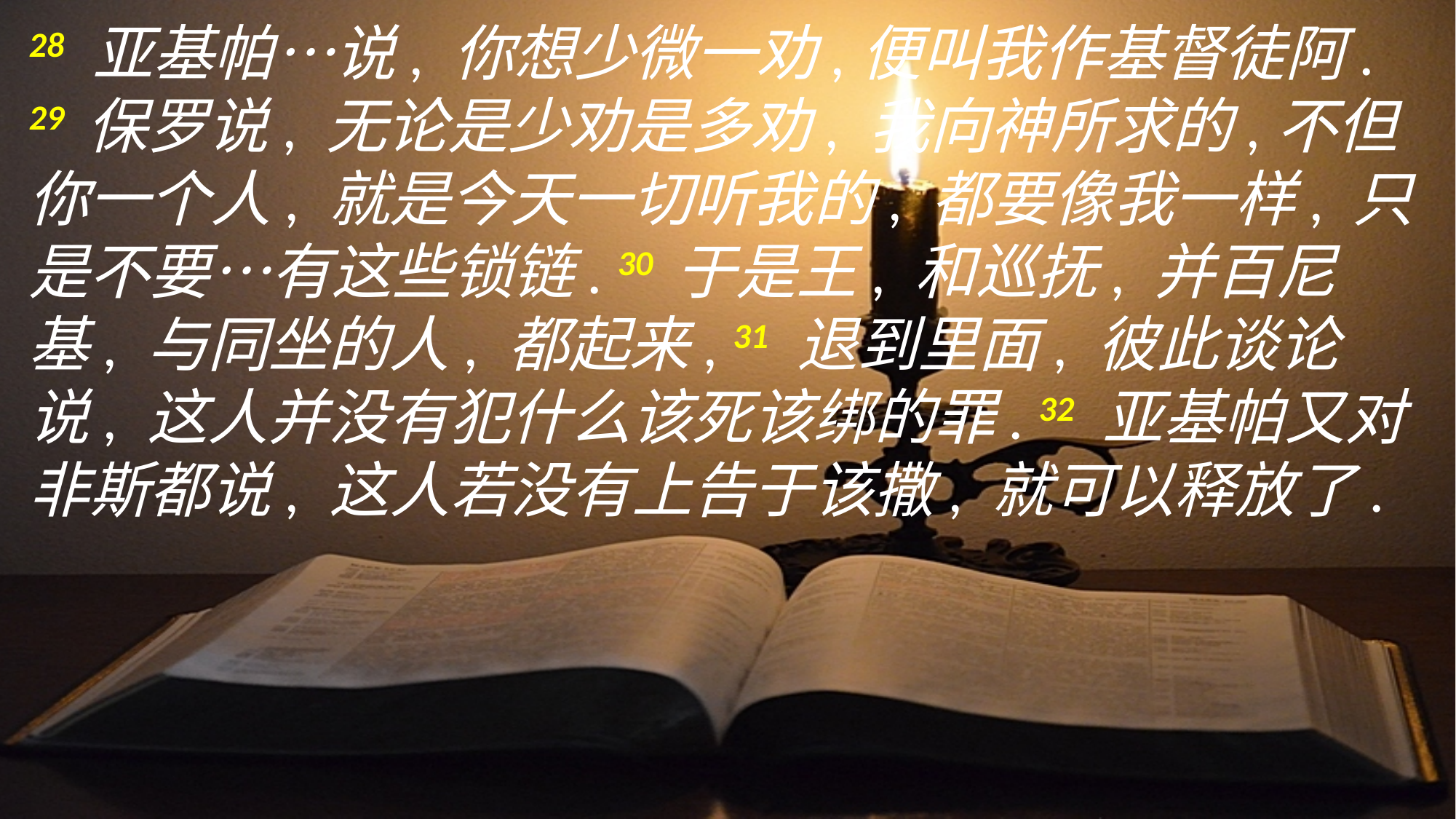

28 亚基帕…说, 你想少微一劝,便叫我作基督徒阿.
29 保罗说, 无论是少劝是多劝, 我向神所求的,不但你一个人, 就是今天一切听我的, 都要像我一样, 只是不要…有这些锁链. 30 于是王, 和巡抚, 并百尼基, 与同坐的人, 都起来, 31 退到里面, 彼此谈论说, 这人并没有犯什么该死该绑的罪. 32 亚基帕又对非斯都说, 这人若没有上告于该撒, 就可以释放了.